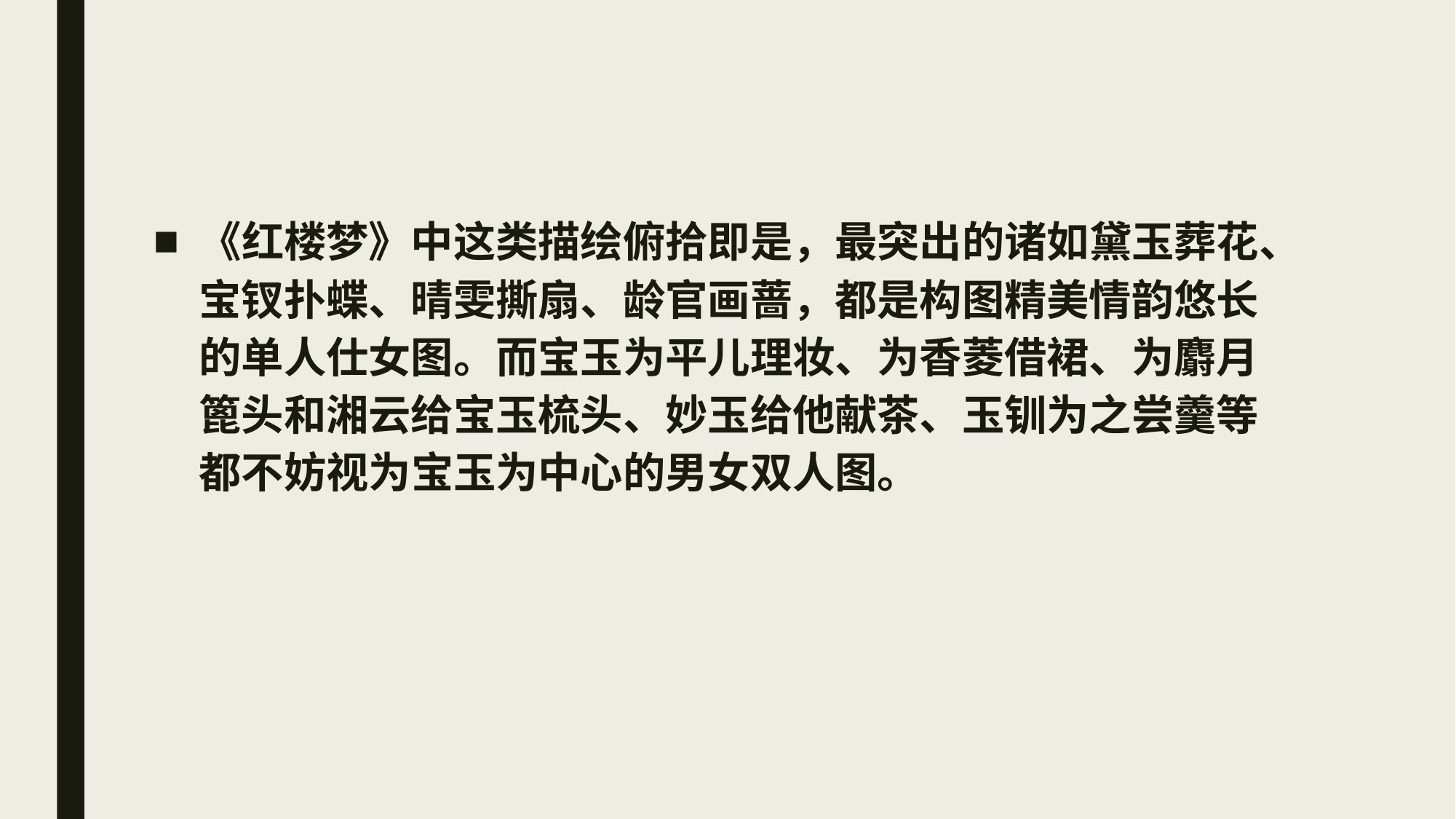

#
《红楼梦》中这类描绘俯拾即是，最突出的诸如黛玉葬花、宝钗扑蝶、晴雯撕扇、龄官画蔷，都是构图精美情韵悠长的单人仕女图。而宝玉为平儿理妆、为香菱借裙、为麝月篦头和湘云给宝玉梳头、妙玉给他献茶、玉钏为之尝羹等都不妨视为宝玉为中心的男女双人图。